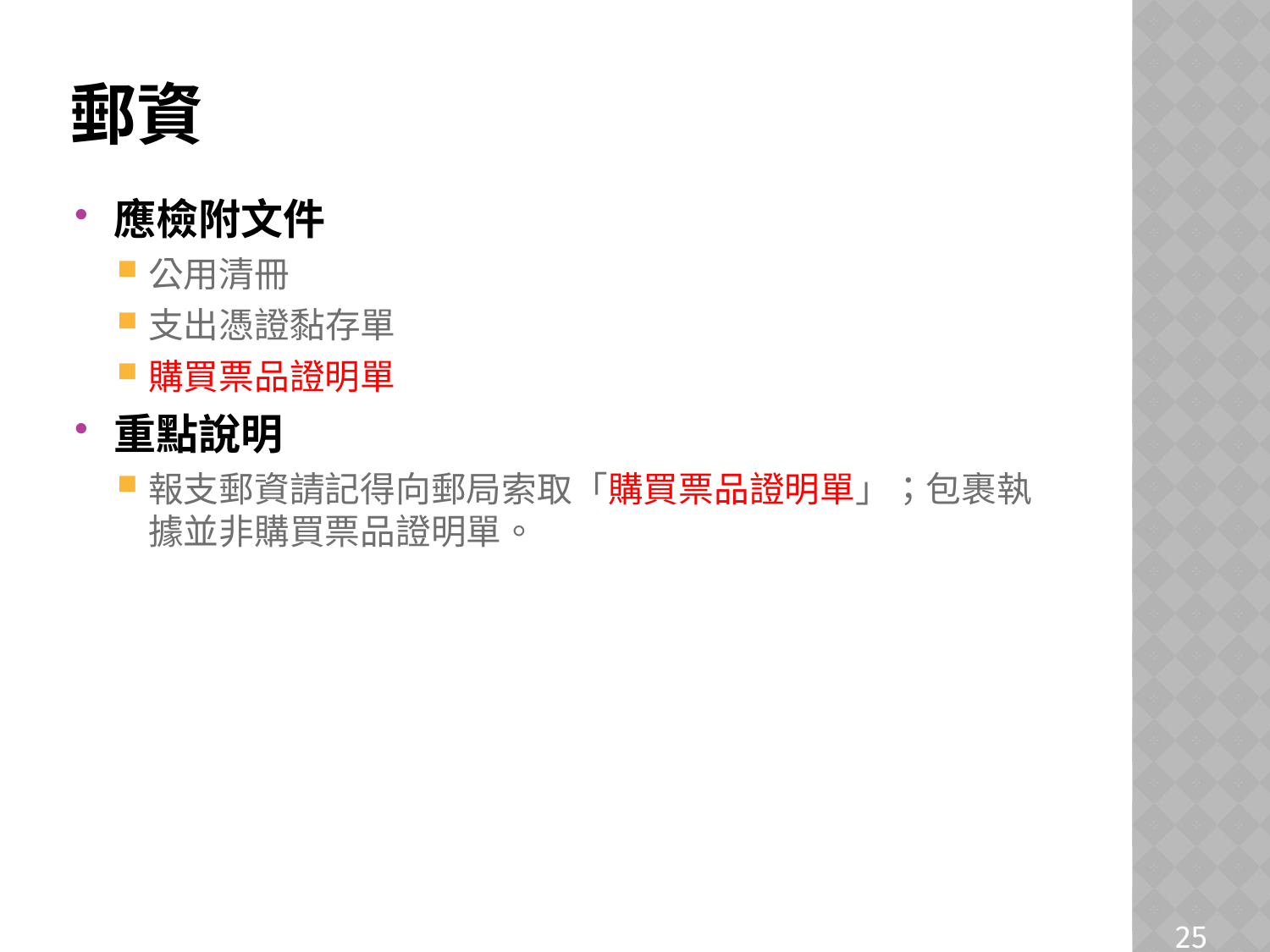

# 郵資
應檢附文件
公用清冊
支出憑證黏存單
購買票品證明單
重點說明
報支郵資請記得向郵局索取「購買票品證明單」；包裹執據並非購買票品證明單。
25